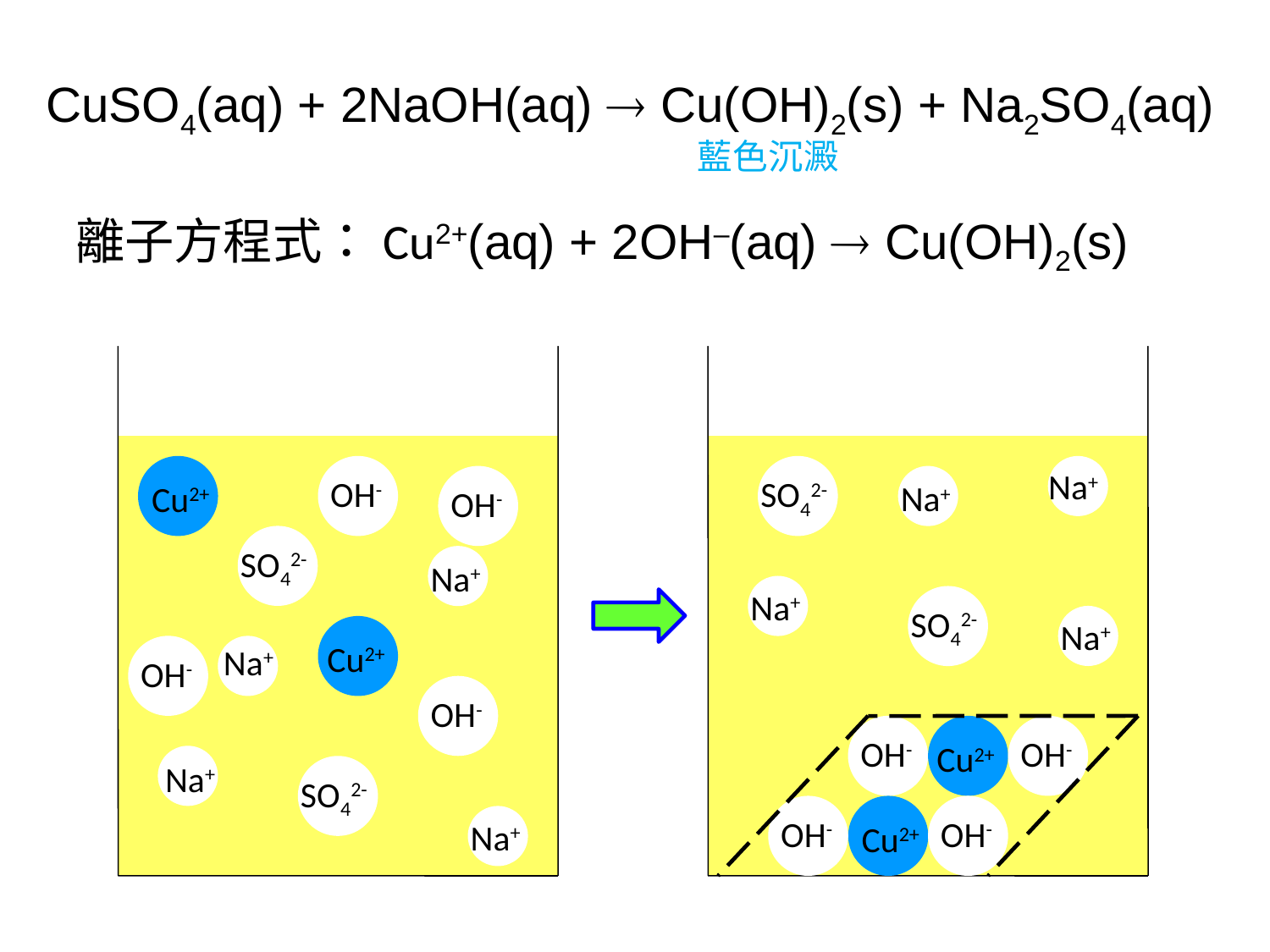

CuSO4(aq) + 2NaOH(aq) → Cu(OH)2(s) + Na2SO4(aq)
藍色沉澱
離子方程式：Cu2+(aq) + 2OH–(aq) → Cu(OH)2(s)

Cu2+

OH-

OH-

SO42-

Na+

Cu2+
Na+

OH-

OH-

Na+

SO42-

Na+

SO42-

Na+

Na+

Na+

SO42-

Na+

OH-

Cu2+

OH-

OH-

Cu2+

OH-